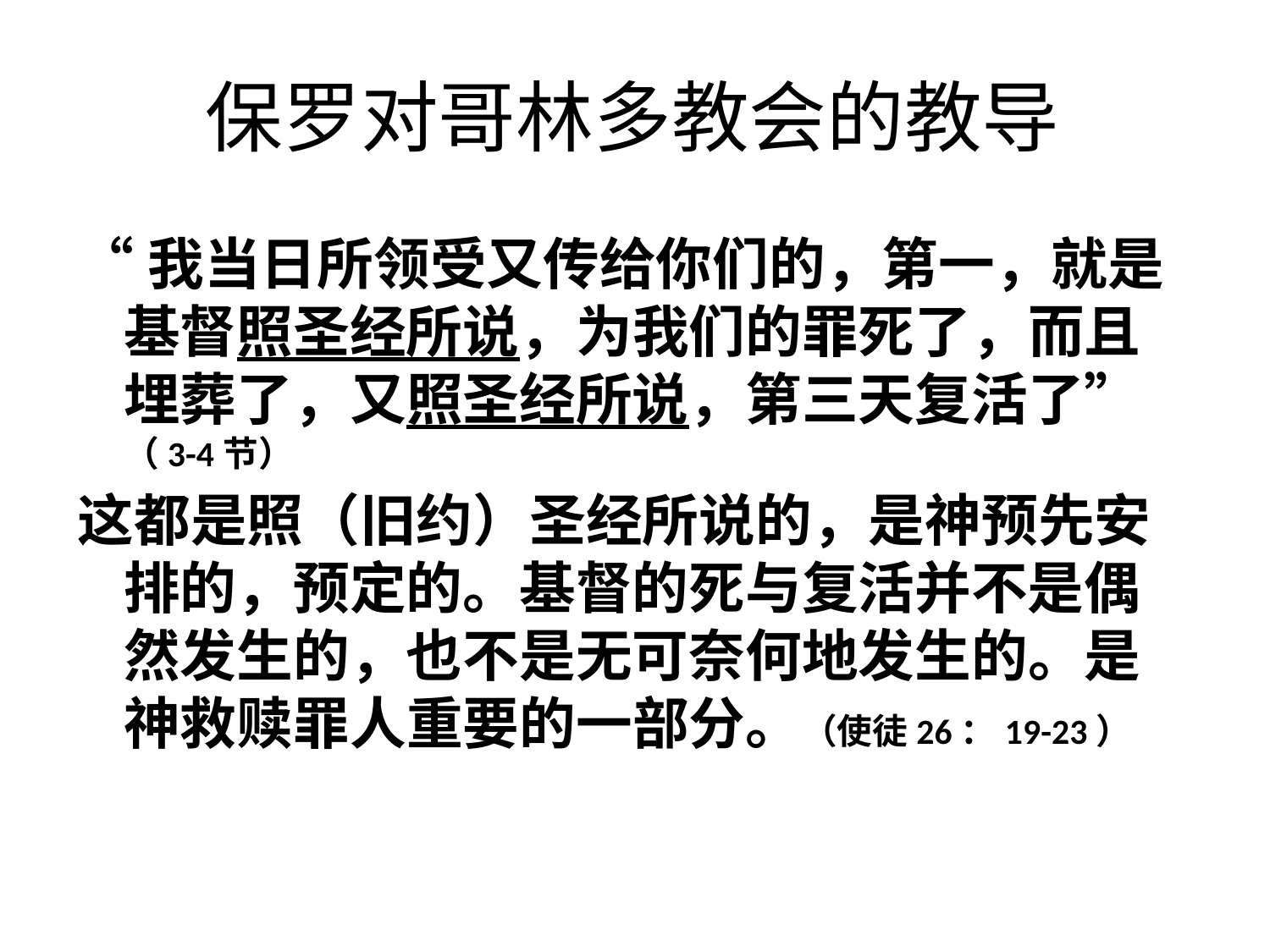

# 保罗对哥林多教会的教导
“我当日所领受又传给你们的，第一，就是基督照圣经所说，为我们的罪死了，而且埋葬了，又照圣经所说，第三天复活了”（3-4节）
这都是照（旧约）圣经所说的，是神预先安排的，预定的。基督的死与复活并不是偶然发生的，也不是无可奈何地发生的。是神救赎罪人重要的一部分。（使徒26：19-23）